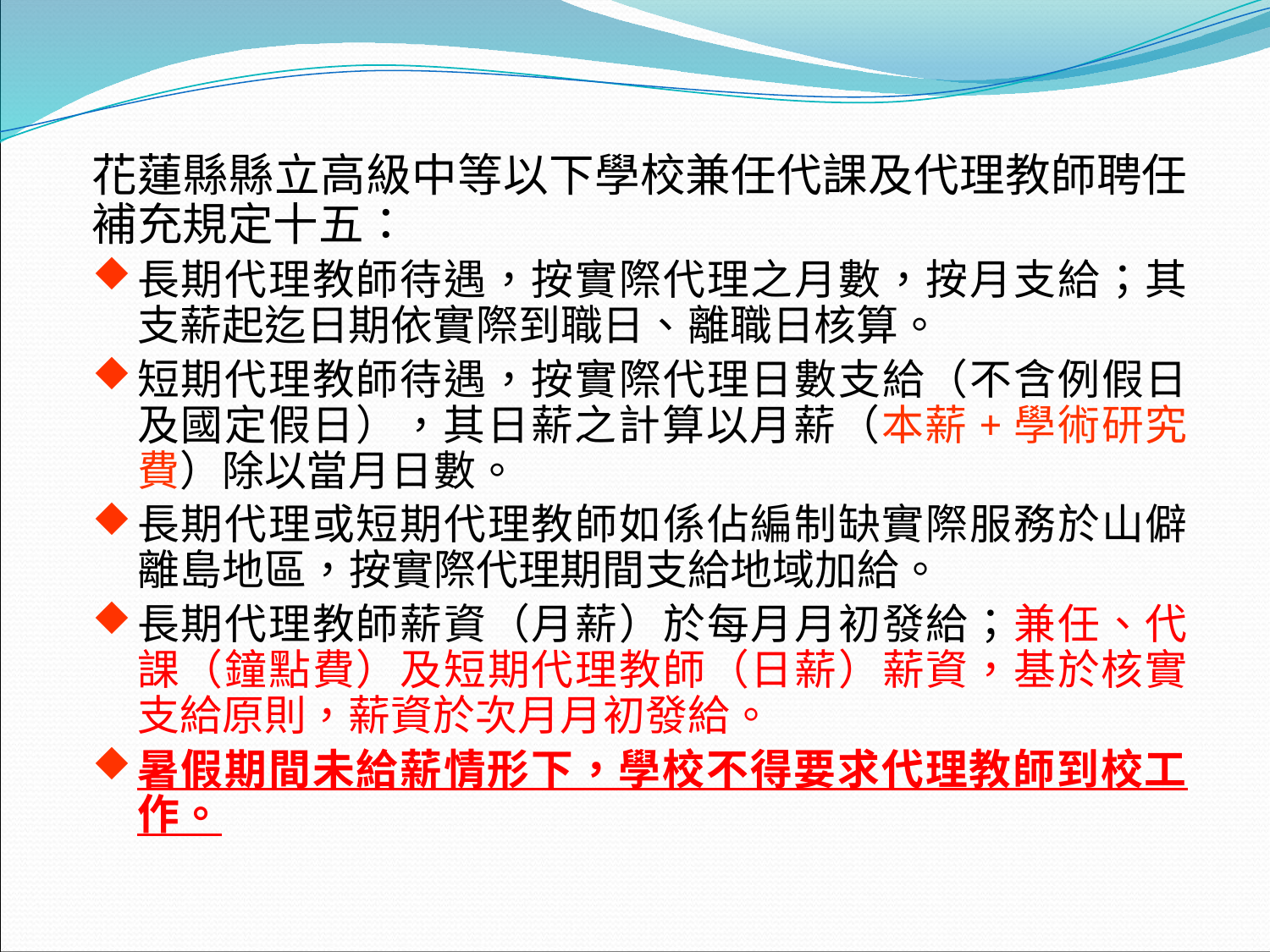

花蓮縣縣立高級中等以下學校兼任代課及代理教師聘任補充規定十五：
長期代理教師待遇，按實際代理之月數，按月支給；其支薪起迄日期依實際到職日、離職日核算。
短期代理教師待遇，按實際代理日數支給（不含例假日及國定假日），其日薪之計算以月薪（本薪+學術研究費）除以當月日數。
長期代理或短期代理教師如係佔編制缺實際服務於山僻離島地區，按實際代理期間支給地域加給。
長期代理教師薪資（月薪）於每月月初發給；兼任、代課（鐘點費）及短期代理教師（日薪）薪資，基於核實支給原則，薪資於次月月初發給。
暑假期間未給薪情形下，學校不得要求代理教師到校工作。